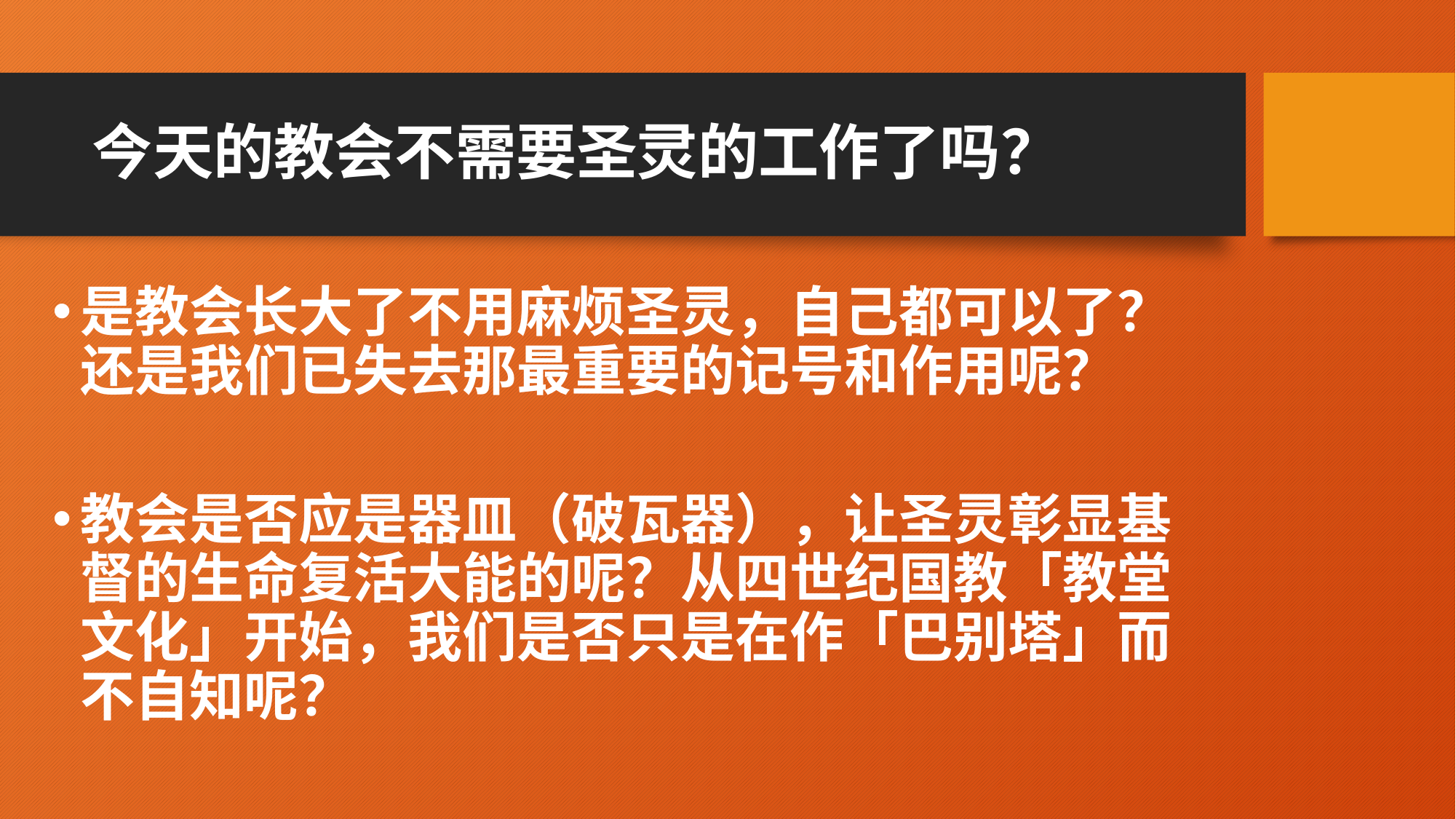

# 今天的教会不需要圣灵的工作了吗？
是教会长大了不用麻烦圣灵，自己都可以了？还是我们已失去那最重要的记号和作用呢？

教会是否应是器皿（破瓦器），让圣灵彰显基督的生命复活大能的呢？从四世纪国教「教堂文化」开始，我们是否只是在作「巴别塔」而不自知呢？